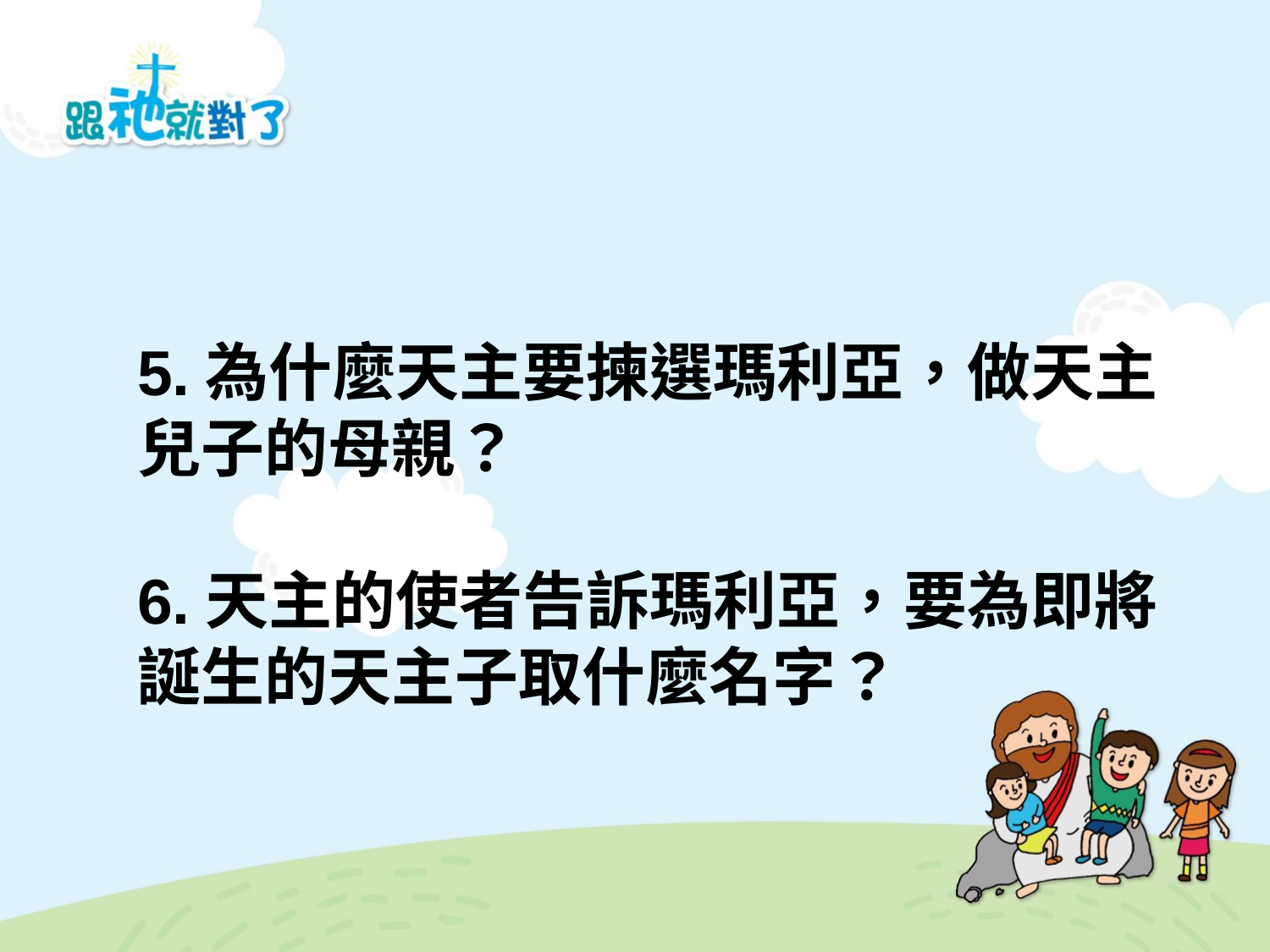

5.為什麼天主要揀選瑪利亞，做天主兒子的母親？

6.天主的使者告訴瑪利亞，要為即將誕生的天主子取什麼名字？